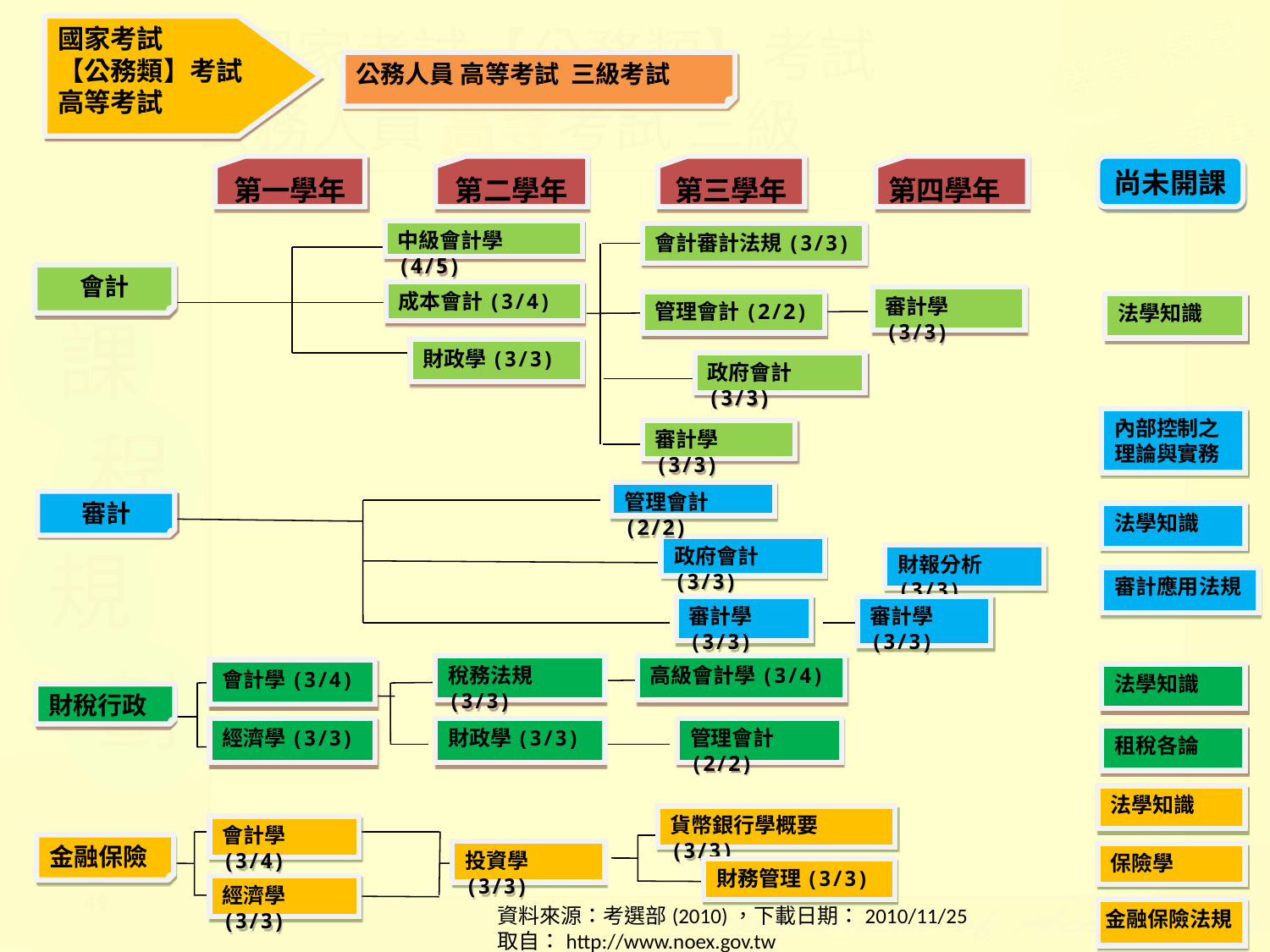

國家考試
【公務類】考試
高等考試
公務人員 高等考試  三級考試
第一學年
第二學年
第三學年
第四學年
尚未開課
中級會計學(4/5)
會計審計法規(3/3)
會計
成本會計(3/4)
審計學(3/3)
管理會計(2/2)
法學知識
財政學(3/3)
政府會計(3/3)
內部控制之
理論與實務
審計學(3/3)
管理會計(2/2)
審計
法學知識
政府會計(3/3)
財報分析(3/3)
審計應用法規
審計學(3/3)
審計學(3/3)
稅務法規(3/3)
高級會計學(3/4)
會計學(3/4)
法學知識
財稅行政
經濟學(3/3)
財政學(3/3)
管理會計(2/2)
租稅各論
法學知識
貨幣銀行學概要(3/3)
會計學(3/4)
金融保險
投資學(3/3)
保險學
財務管理(3/3)
經濟學(3/3)
金融保險法規
資料來源：考選部(2010)，下載日期：2010/11/25
取自：http://www.noex.gov.tw
(三)國家考試【公務類】考試
	公務人員 高等考試 三級
課
程
規
劃
49